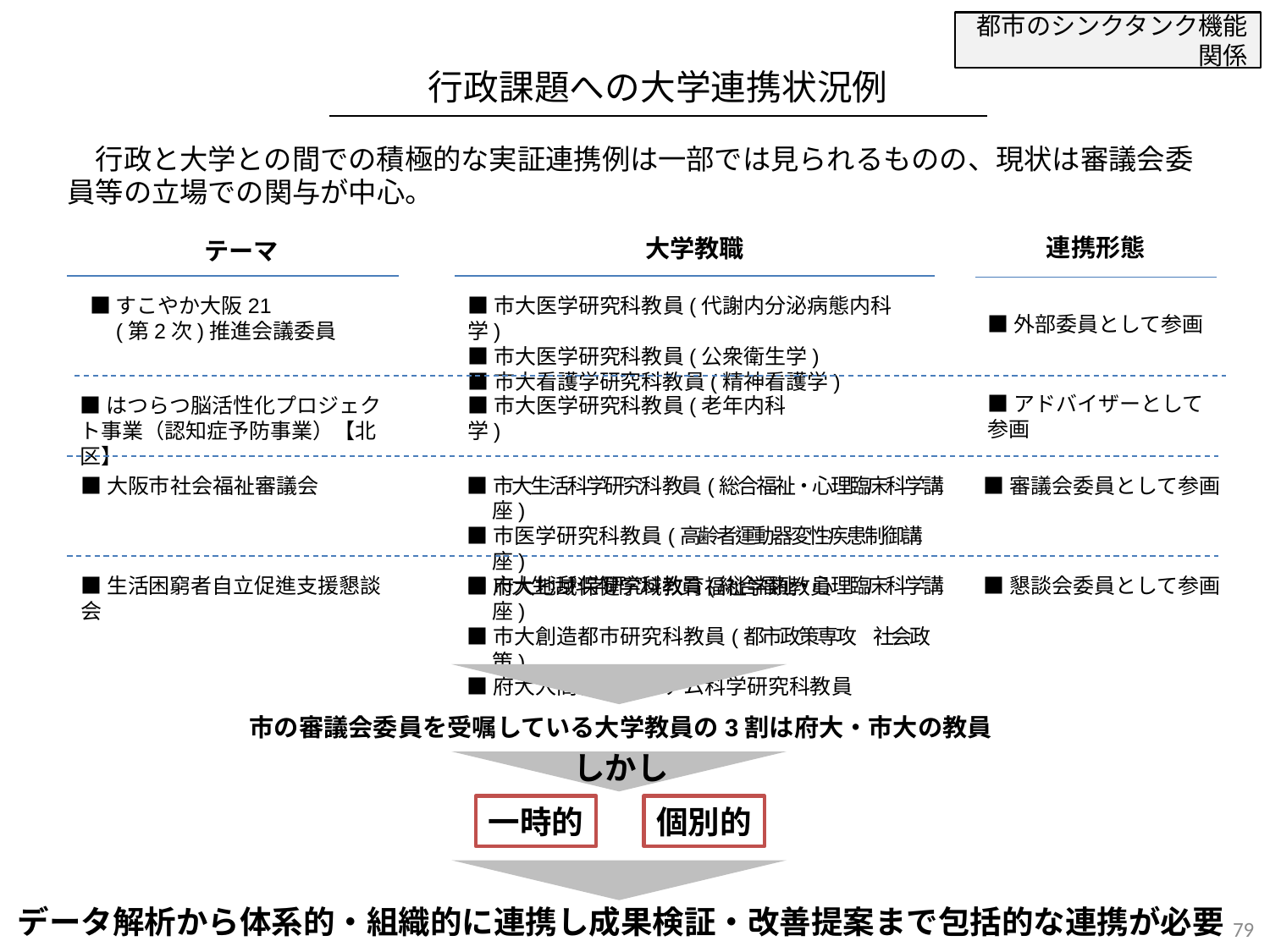

都市のシンクタンク機能関係
行政課題への大学連携状況例
　行政と大学との間での積極的な実証連携例は一部では見られるものの、現状は審議会委員等の立場での関与が中心。
連携形態
大学教職
テーマ
■すこやか大阪21
　(第2次)推進会議委員
■市大医学研究科教員(代謝内分泌病態内科学)
■市大医学研究科教員(公衆衛生学)
■市大看護学研究科教員(精神看護学)
■外部委員として参画
■アドバイザーとして参画
■はつらつ脳活性化プロジェクト事業（認知症予防事業）【北区】
■市大医学研究科教員(老年内科学)
■大阪市社会福祉審議会
■市大生活科学研究科教員(総合福祉・心理臨床科学講座)
■市医学研究科教員(高齢者運動器変性疾患制御講座)
■府大地域保健学域教育福祉学類教員
■審議会委員として参画
■生活困窮者自立促進支援懇談会
■市大生活科学研究科教員(総合福祉・心理臨床科学講座)
■市大創造都市研究科教員(都市政策専攻　社会政策)
■府大人間社会システム科学研究科教員
■懇談会委員として参画

市の審議会委員を受嘱している大学教員の3割は府大・市大の教員
しかし

一時的
個別的

データ解析から体系的・組織的に連携し成果検証・改善提案まで包括的な連携が必要
79